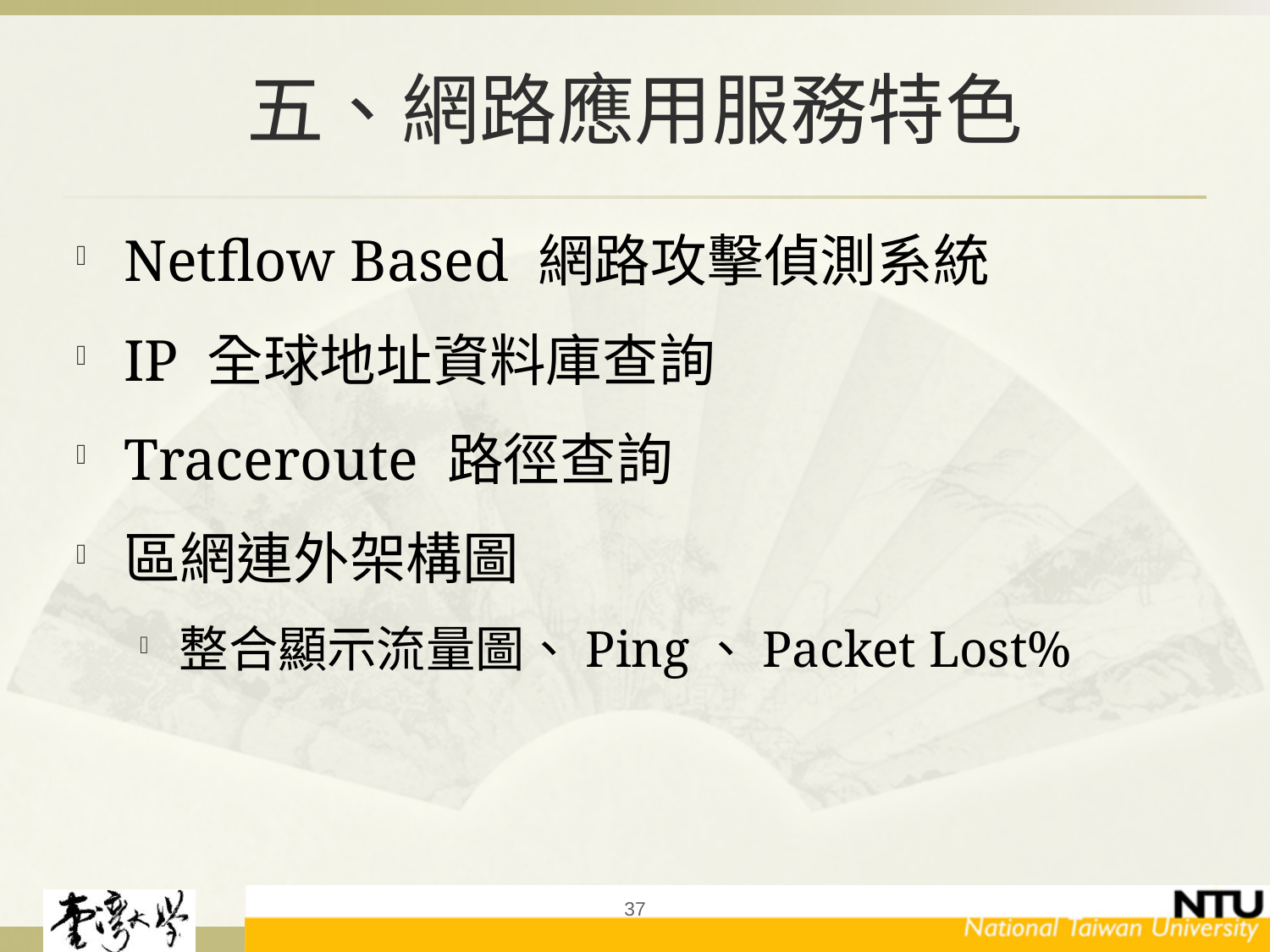

# 五、網路應用服務特色
Netflow Based 網路攻擊偵測系統
IP 全球地址資料庫查詢
Traceroute 路徑查詢
區網連外架構圖
整合顯示流量圖、Ping、Packet Lost%
37